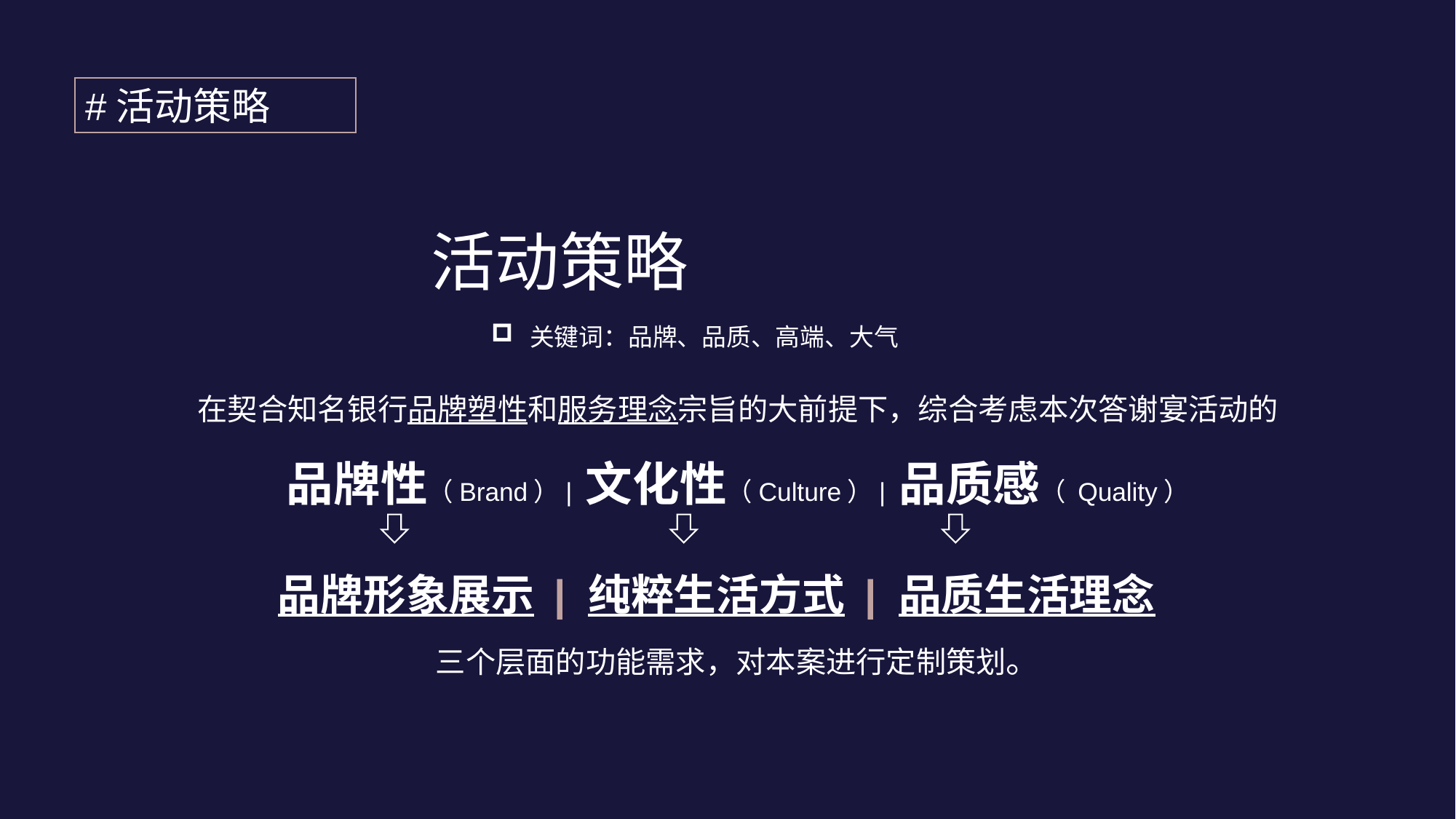

#活动策略

活动策略
关键词：品牌、品质、高端、大气
在契合知名银行品牌塑性和服务理念宗旨的大前提下，综合考虑本次答谢宴活动的
品牌性（Brand）| 文化性（Culture）| 品质感（ Quality）

三个层面的功能需求，对本案进行定制策划。

品牌形象展示 | 纯粹生活方式 | 品质生活理念